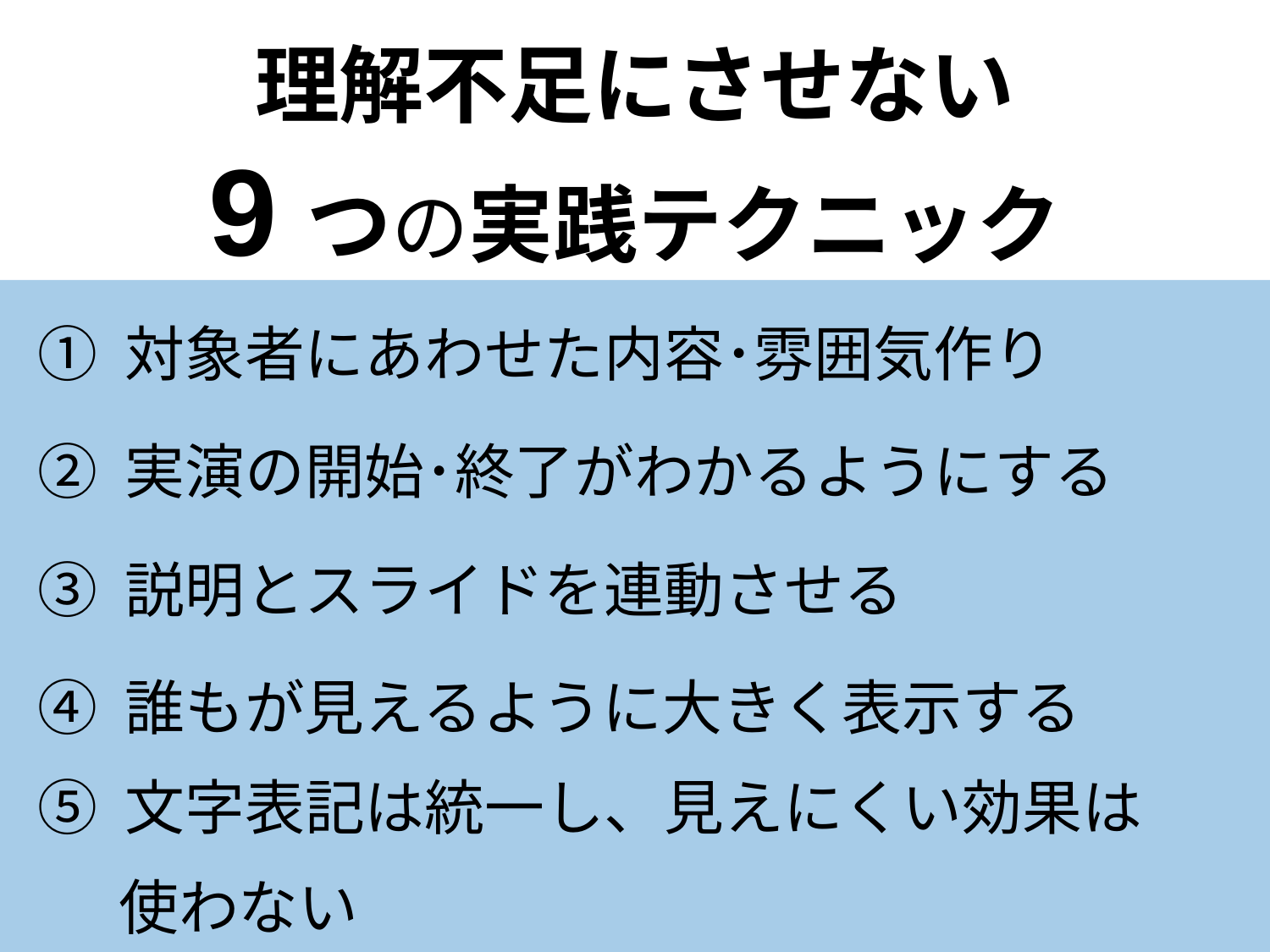

# 理解不足にさせない 9つの実践テクニック
① 対象者にあわせた内容･雰囲気作り
② 実演の開始･終了がわかるようにする
③ 説明とスライドを連動させる
④ 誰もが見えるように大きく表示する
⑤ 文字表記は統一し、見えにくい効果は
     使わない